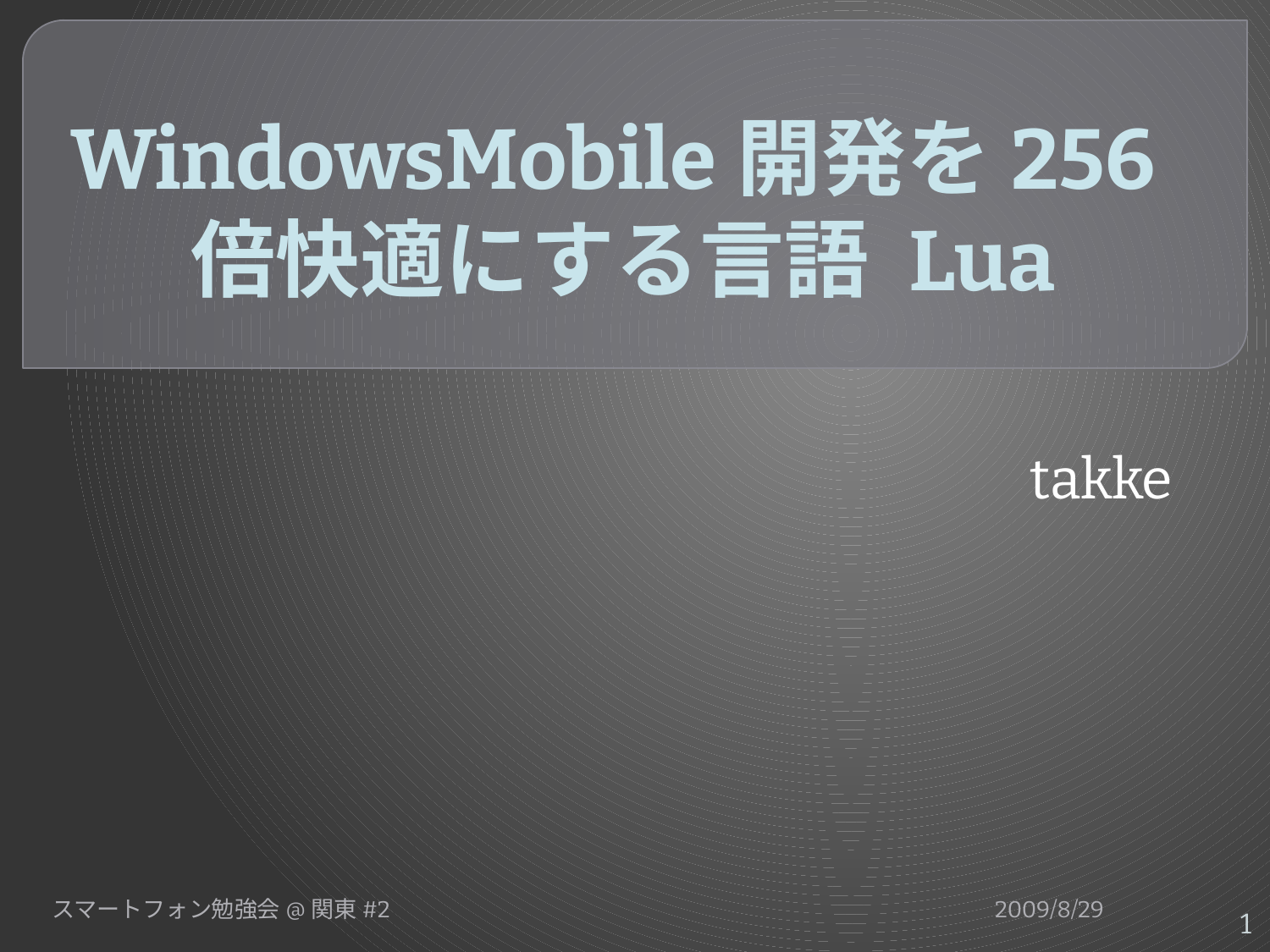

# WindowsMobile開発を256倍快適にする言語 Lua
takke
スマートフォン勉強会@関東#2
2009/8/29
1